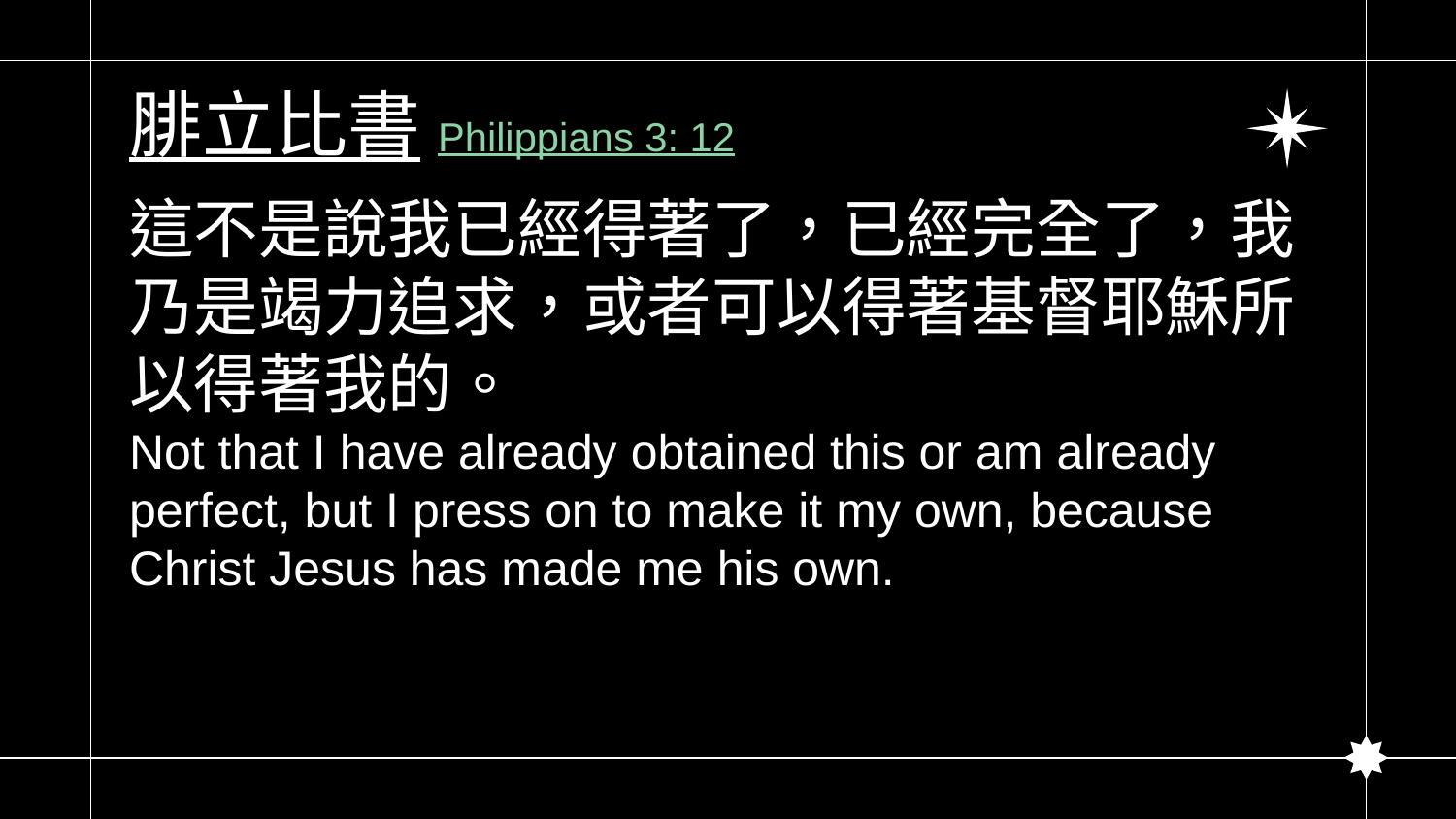

# 腓立比書Philippians 3: 12

這不是說我已經得著了，已經完全了，我乃是竭力追求，或者可以得著基督耶穌所以得著我的。
Not that I have already obtained this or am already perfect, but I press on to make it my own, because Christ Jesus has made me his own.